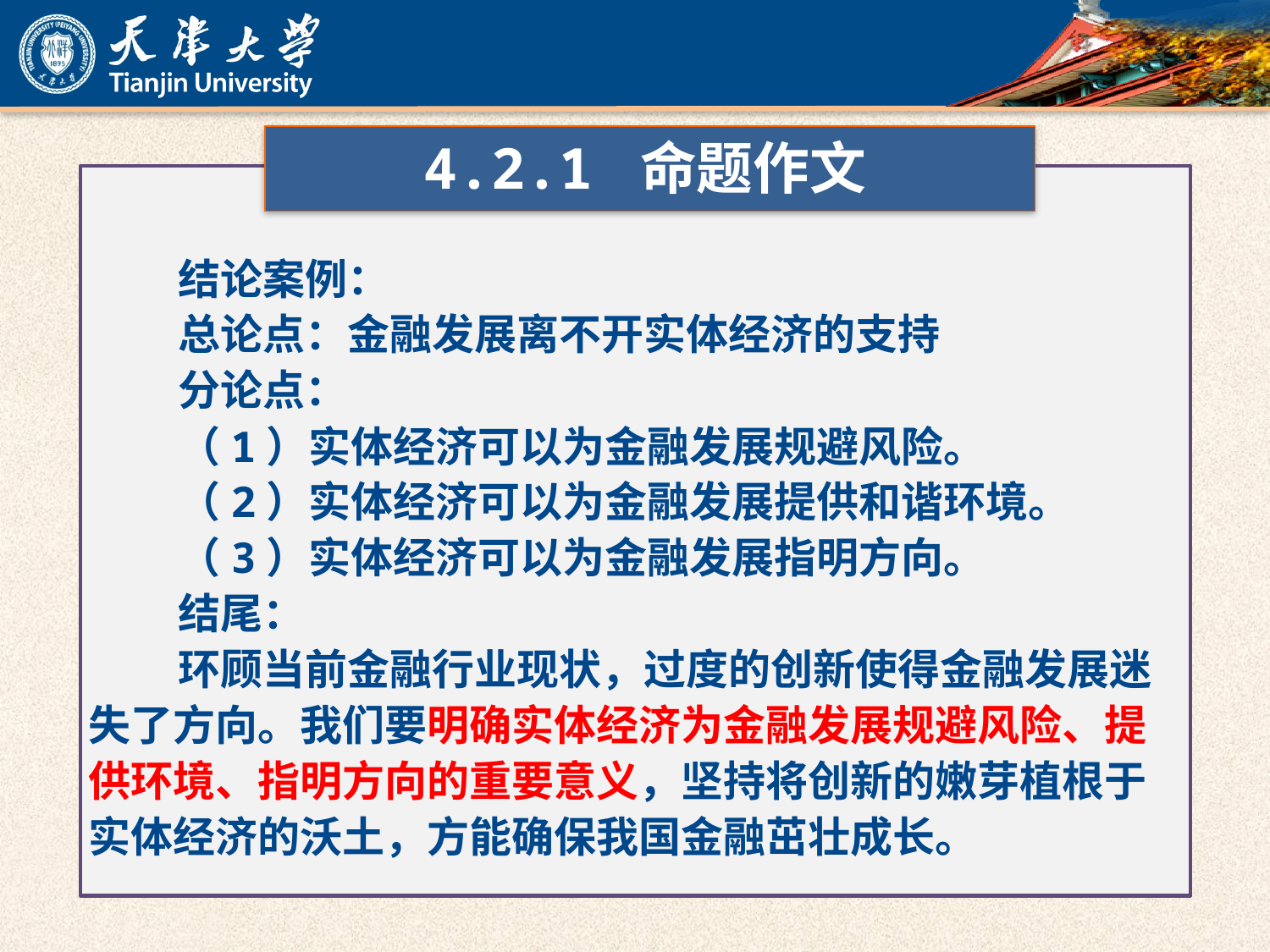

4.2.1 命题作文

结论案例：
总论点：金融发展离不开实体经济的支持
分论点：
（1）实体经济可以为金融发展规避风险。
（2）实体经济可以为金融发展提供和谐环境。
（3）实体经济可以为金融发展指明方向。
结尾：
环顾当前金融行业现状，过度的创新使得金融发展迷失了方向。我们要明确实体经济为金融发展规避风险、提供环境、指明方向的重要意义，坚持将创新的嫩芽植根于实体经济的沃土，方能确保我国金融茁壮成长。